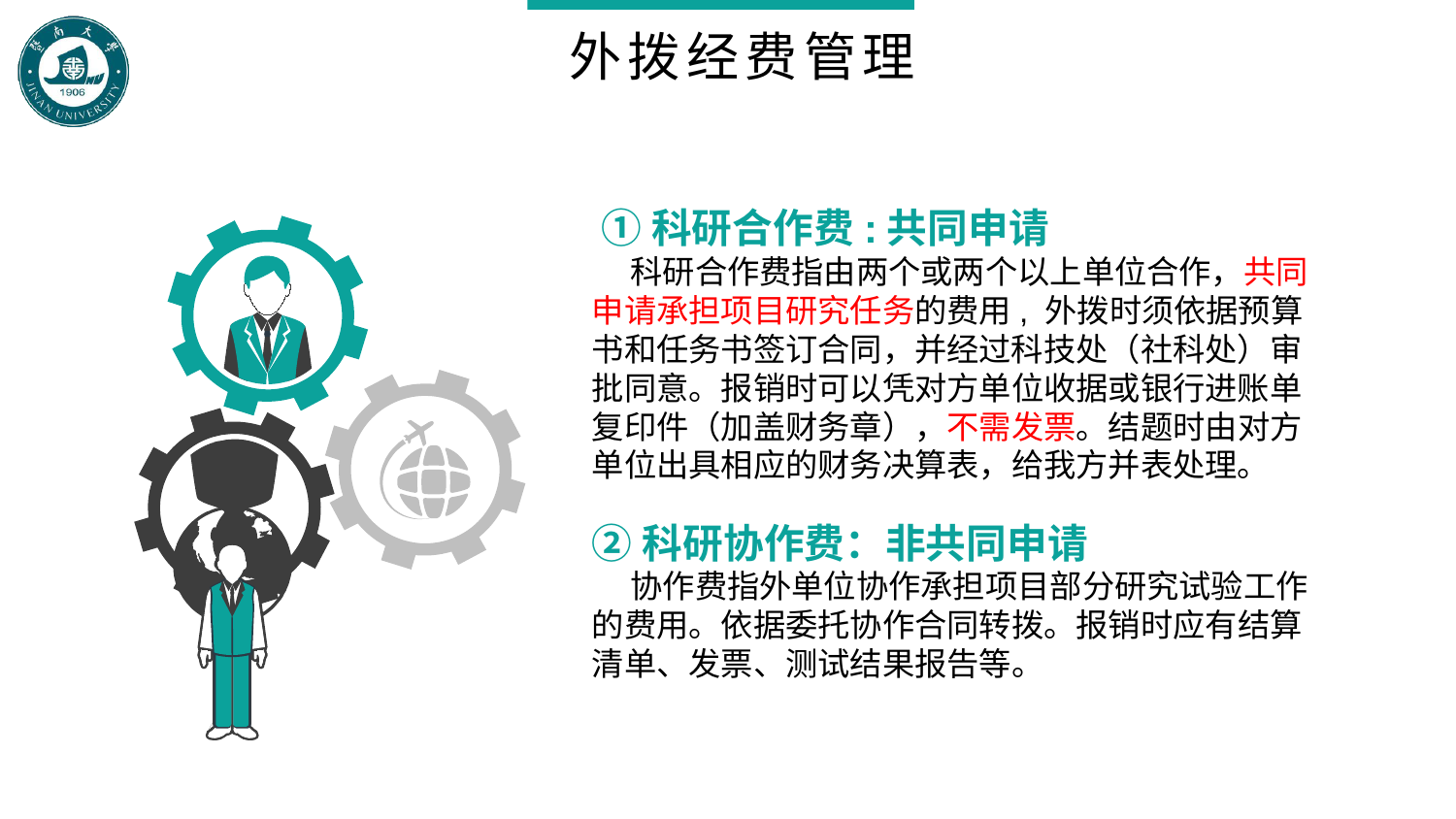

外拨经费管理
 ①科研合作费:共同申请
     科研合作费指由两个或两个以上单位合作，共同申请承担项目研究任务的费用, 外拨时须依据预算书和任务书签订合同，并经过科技处（社科处）审批同意。报销时可以凭对方单位收据或银行进账单复印件（加盖财务章），不需发票。结题时由对方单位出具相应的财务决算表，给我方并表处理。

②科研协作费：非共同申请
     协作费指外单位协作承担项目部分研究试验工作的费用。依据委托协作合同转拨。报销时应有结算清单、发票、测试结果报告等。